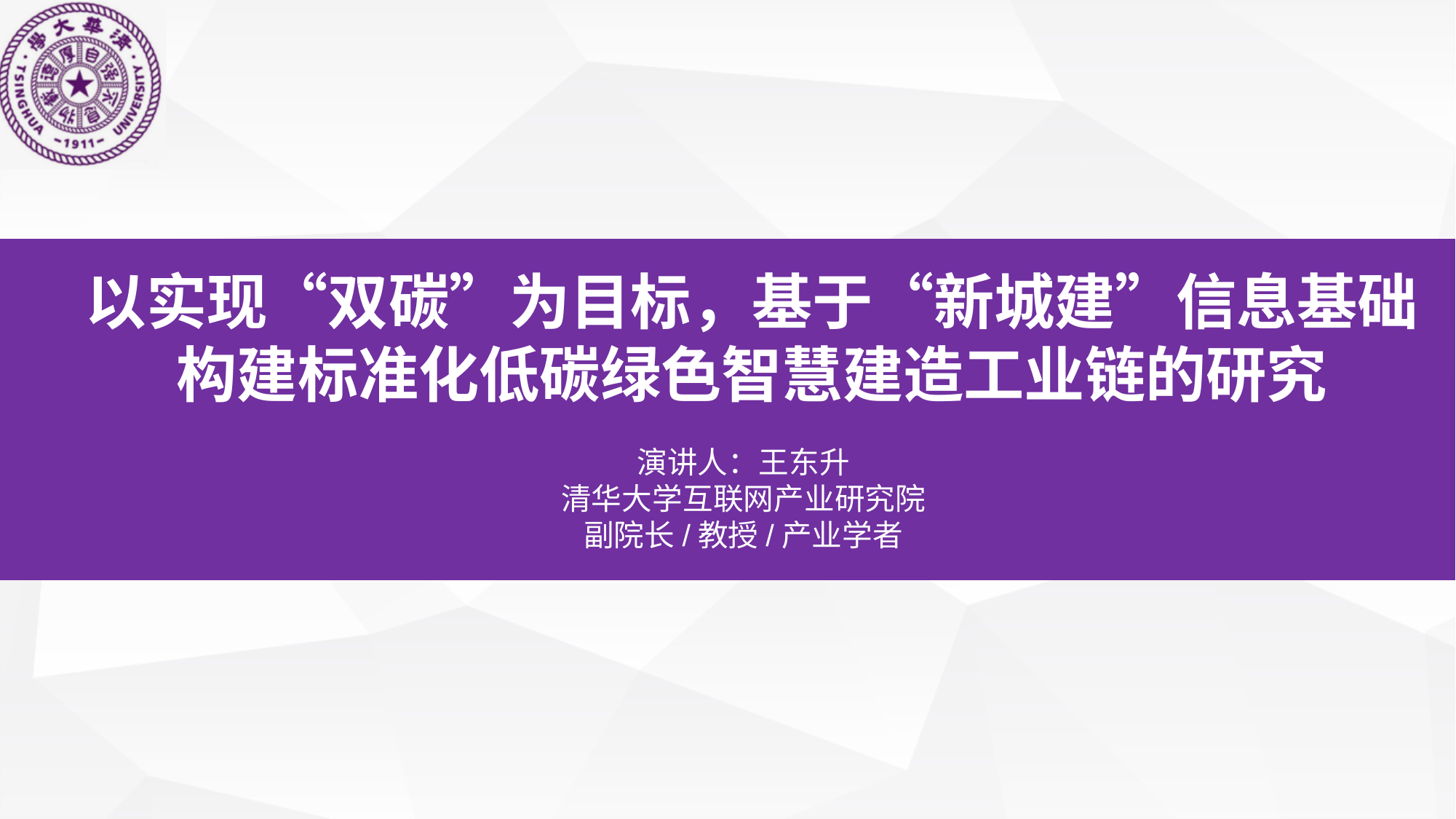

以实现“双碳”为目标，基于“新城建”信息基础
构建标准化低碳绿色智慧建造工业链的研究
演讲人：王东升
清华大学互联网产业研究院
副院长/教授/产业学者